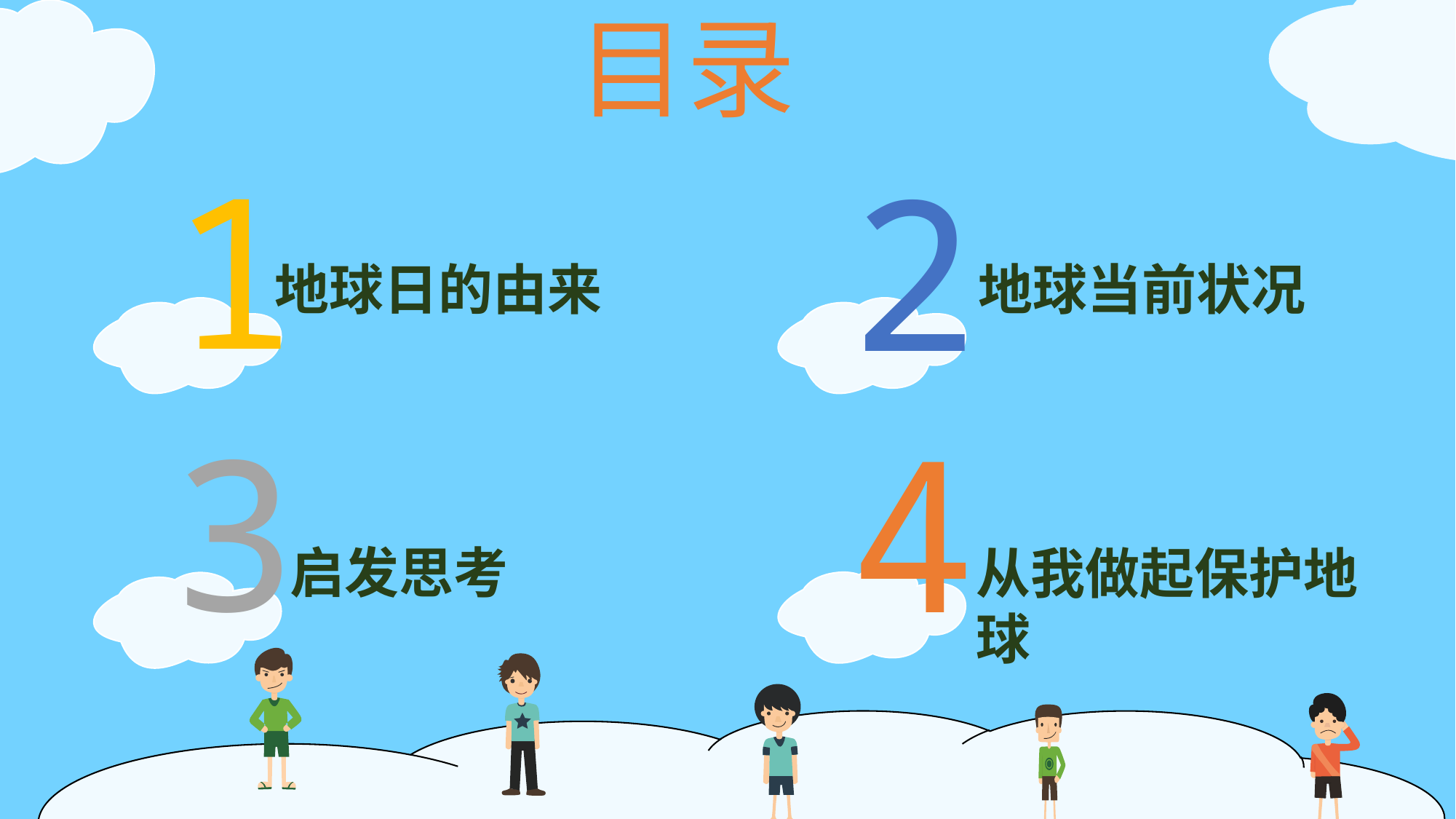

目录
1
2
地球日的由来
地球当前状况

3
4
启发思考
从我做起保护地球